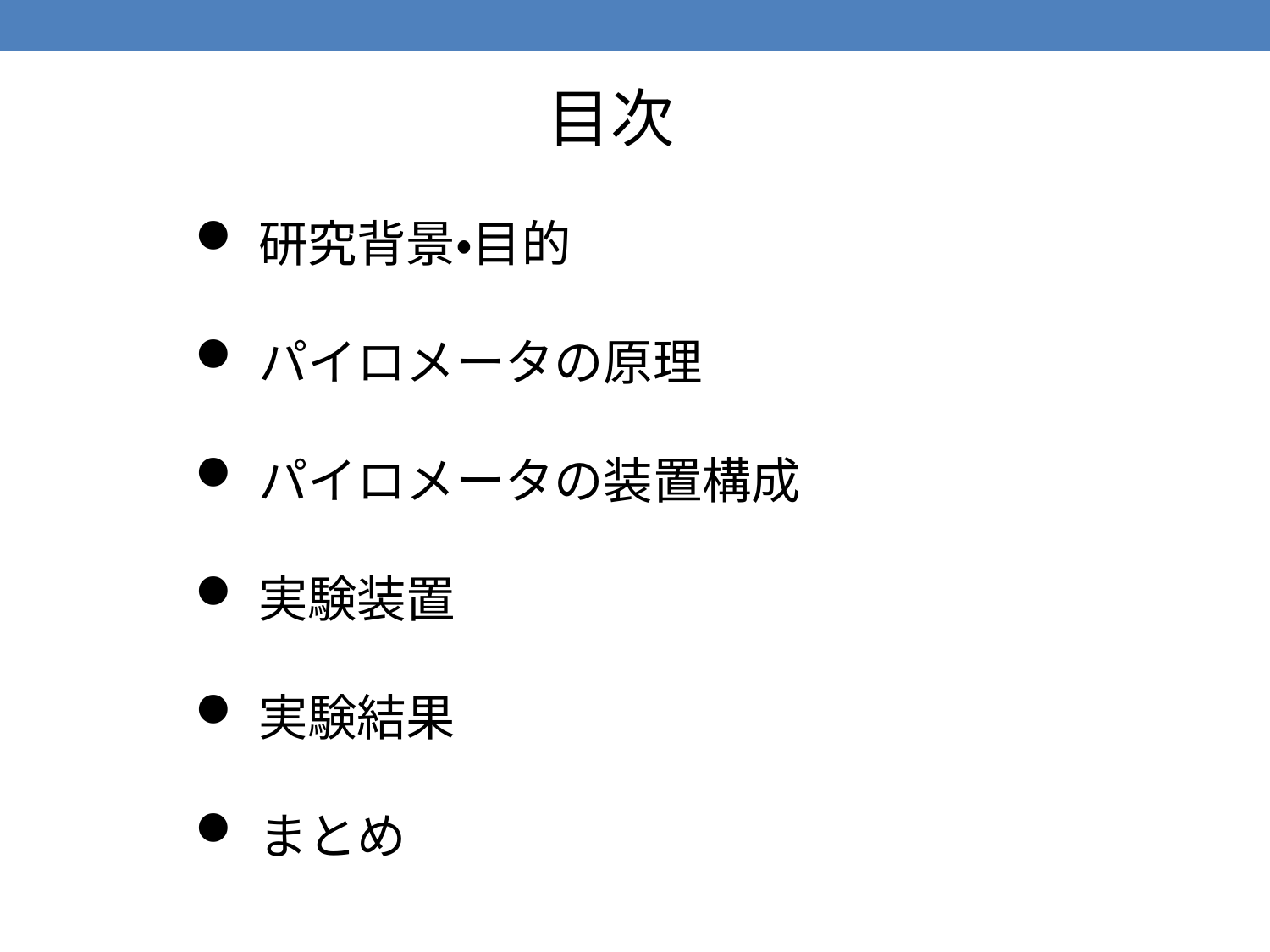

目次
研究背景・目的

パイロメータの原理

パイロメータの装置構成

実験装置

実験結果

まとめ